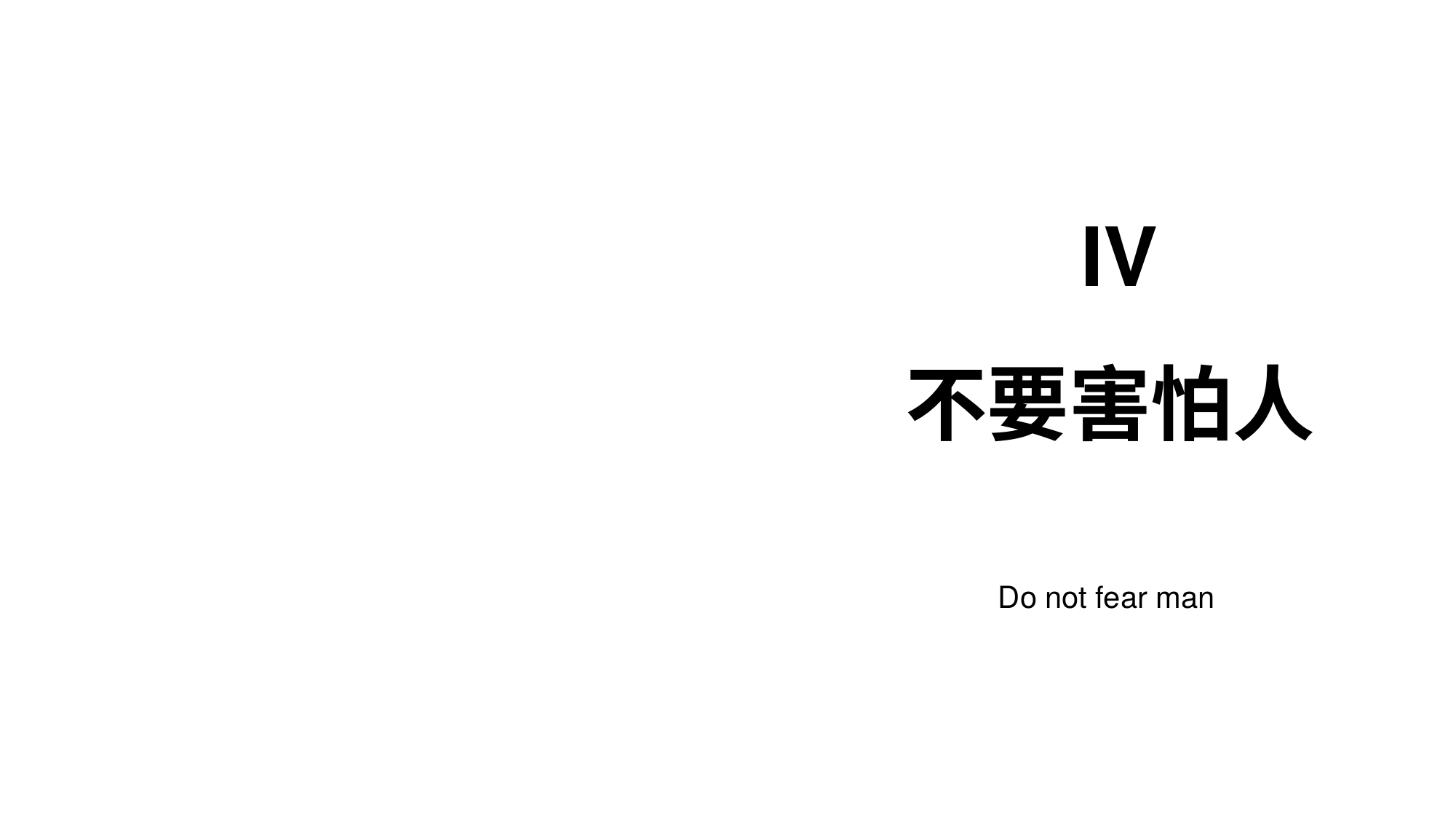

# IV 不要害怕人
Do not fear man